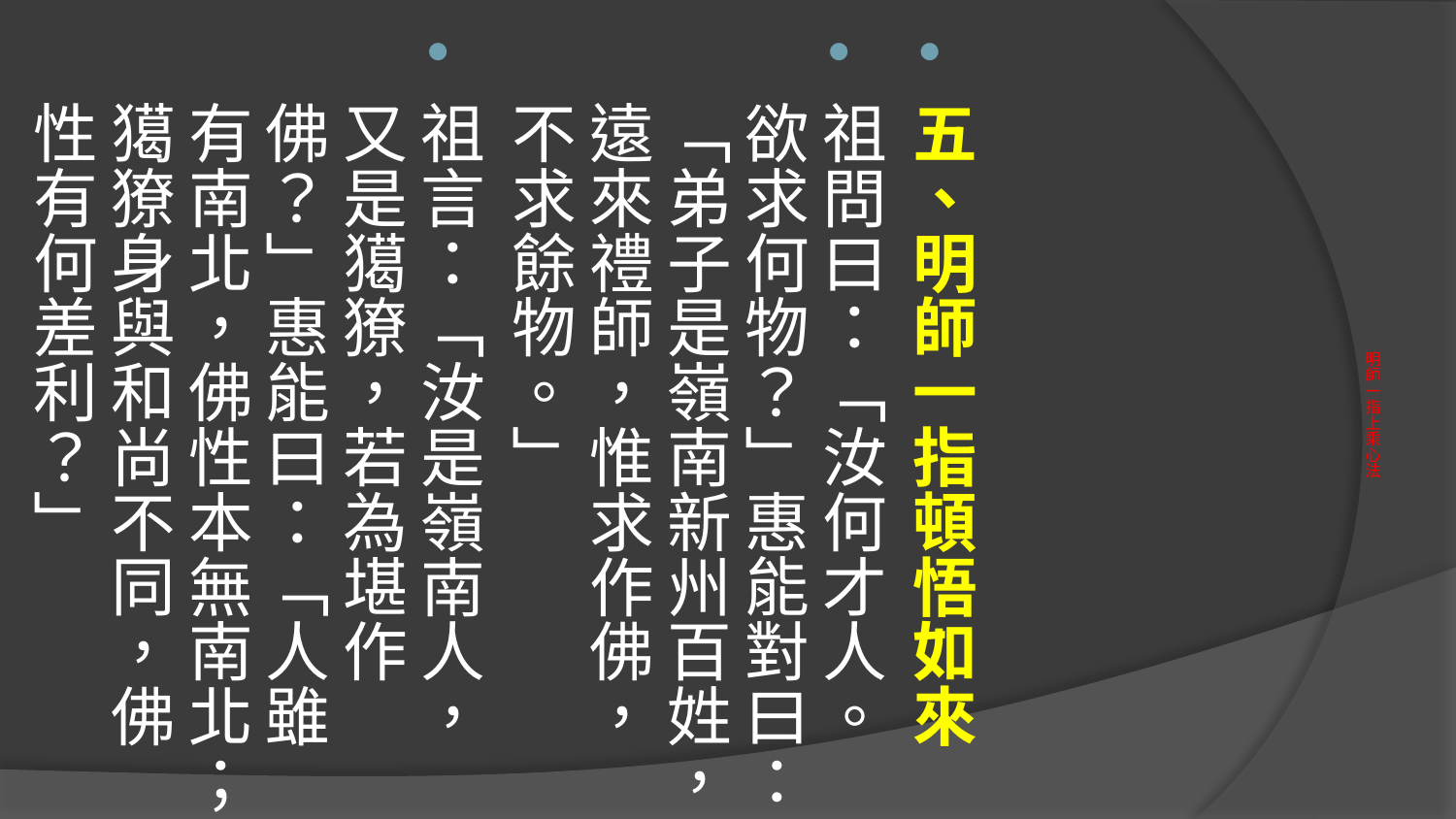

五、明師一指頓悟如來
祖問曰：「汝何才人。欲求何物？」惠能對曰：「弟子是嶺南新州百姓，遠來禮師，惟求作佛，不求餘物。」
祖言：「汝是嶺南人，又是獦獠，若為堪作佛？」惠能曰：「人雖有南北，佛性本無南北；獦獠身與和尚不同，佛性有何差利？」
# 明師一指上乘心法